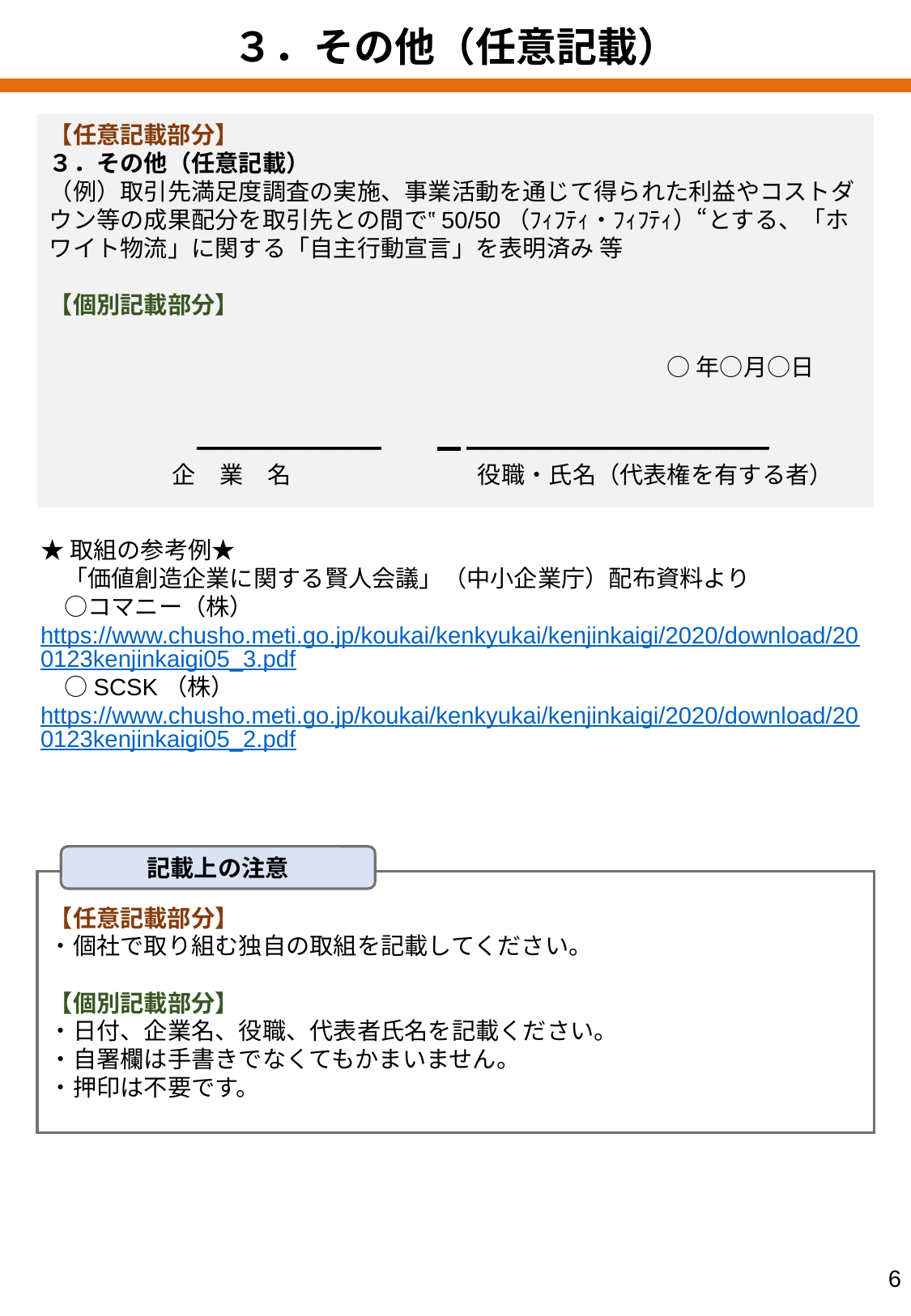

３．その他（任意記載）
【任意記載部分】
３．その他（任意記載）
（例）取引先満足度調査の実施、事業活動を通じて得られた利益やコストダウン等の成果配分を取引先との間で‟50/50（ﾌｨﾌﾃｨ・ﾌｨﾌﾃｨ）“とする、「ホワイト物流」に関する「自主行動宣言」を表明済み 等

【個別記載部分】

○年○月○日

　　　　　　______________	　＿_______________________
　　　　企　業　名　　　　　   　　 役職・氏名（代表権を有する者）

★取組の参考例★
　「価値創造企業に関する賢人会議」（中小企業庁）配布資料より
　○コマニー（株）　　https://www.chusho.meti.go.jp/koukai/kenkyukai/kenjinkaigi/2020/download/200123kenjinkaigi05_3.pdf
　○SCSK（株）
https://www.chusho.meti.go.jp/koukai/kenkyukai/kenjinkaigi/2020/download/200123kenjinkaigi05_2.pdf

記載上の注意
【任意記載部分】
・個社で取り組む独自の取組を記載してください。

【個別記載部分】
・日付、企業名、役職、代表者氏名を記載ください。
・自署欄は手書きでなくてもかまいません。
・押印は不要です。
6